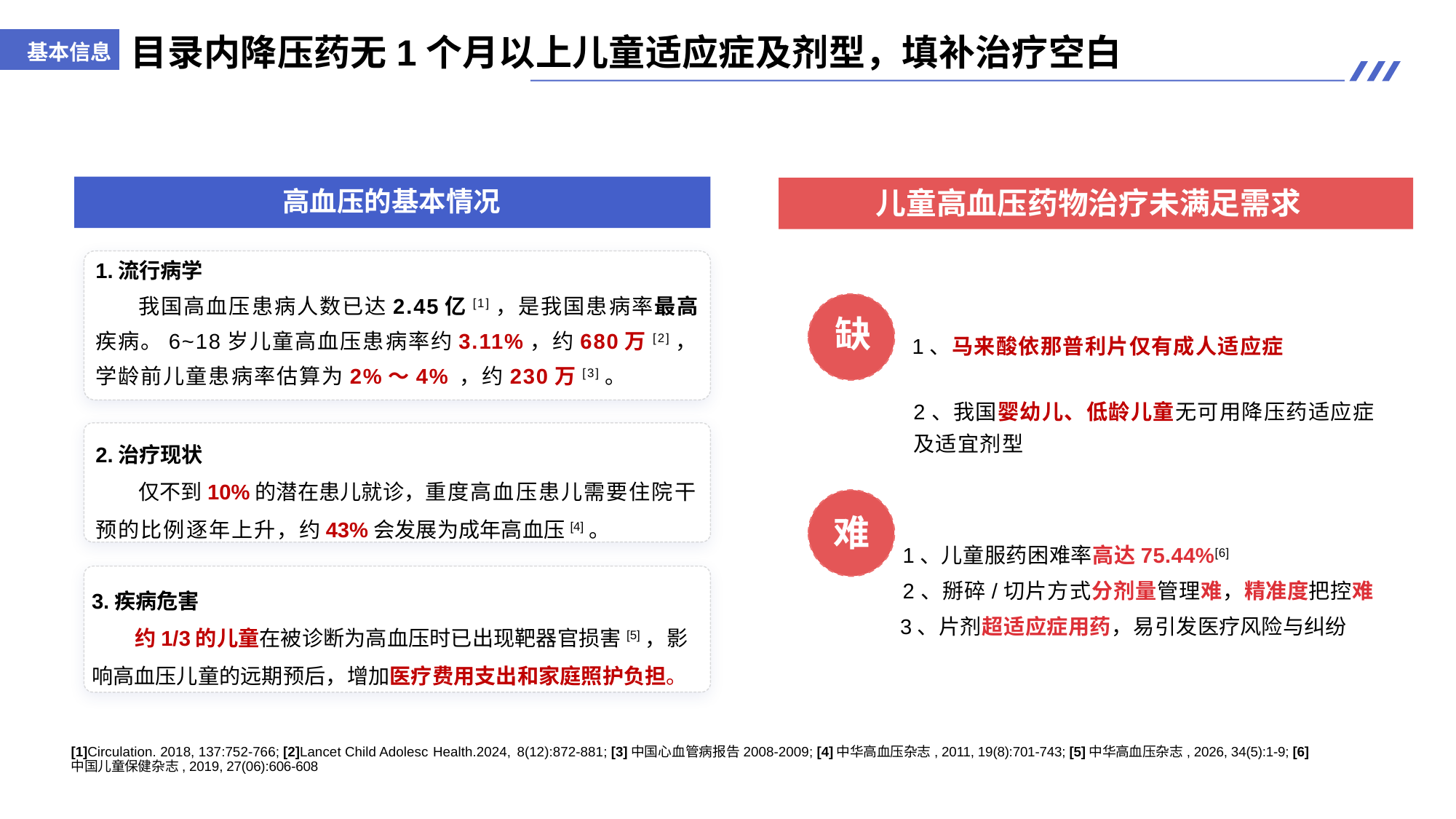

基本信息
# 目录内降压药无1个月以上儿童适应症及剂型，填补治疗空白

高血压的基本情况

   儿童高血压药物治疗未满足需求
1.流行病学
        我国高血压患病人数已达2.45亿[1]，是我国患病率最高疾病。6~18岁儿童高血压患病率约3.11%，约680万[2]，学龄前儿童患病率估算为2%～4% ，约230万[3]。

缺
1、马来酸依那普利片仅有成人适应症

2、我国婴幼儿、低龄儿童无可用降压药适应症及适宜剂型

2.治疗现状
        仅不到10%的潜在患儿就诊，重度高血压患儿需要住院干预的比例逐年上升，约43%会发展为成年高血压[4]。

1、儿童服药困难率高达75.44%[6]
2、掰碎/切片方式分剂量管理难，精准度把控难
3、片剂超适应症用药，易引发医疗风险与纠纷

难

3.疾病危害
        约1/3的儿童在被诊断为高血压时已出现靶器官损害[5]，影响高血压儿童的远期预后，增加医疗费用支出和家庭照护负担。

[1]Circulation. 2018, 137:752-766; [2]Lancet Child Adolesc Health.2024, 8(12):872-881; [3]中国心血管病报告2008-2009; [4]中华高血压杂志, 2011, 19(8):701-743; [5]中华高血压杂志, 2026, 34(5):1-9; [6]中国儿童保健杂志, 2019, 27(06):606-608